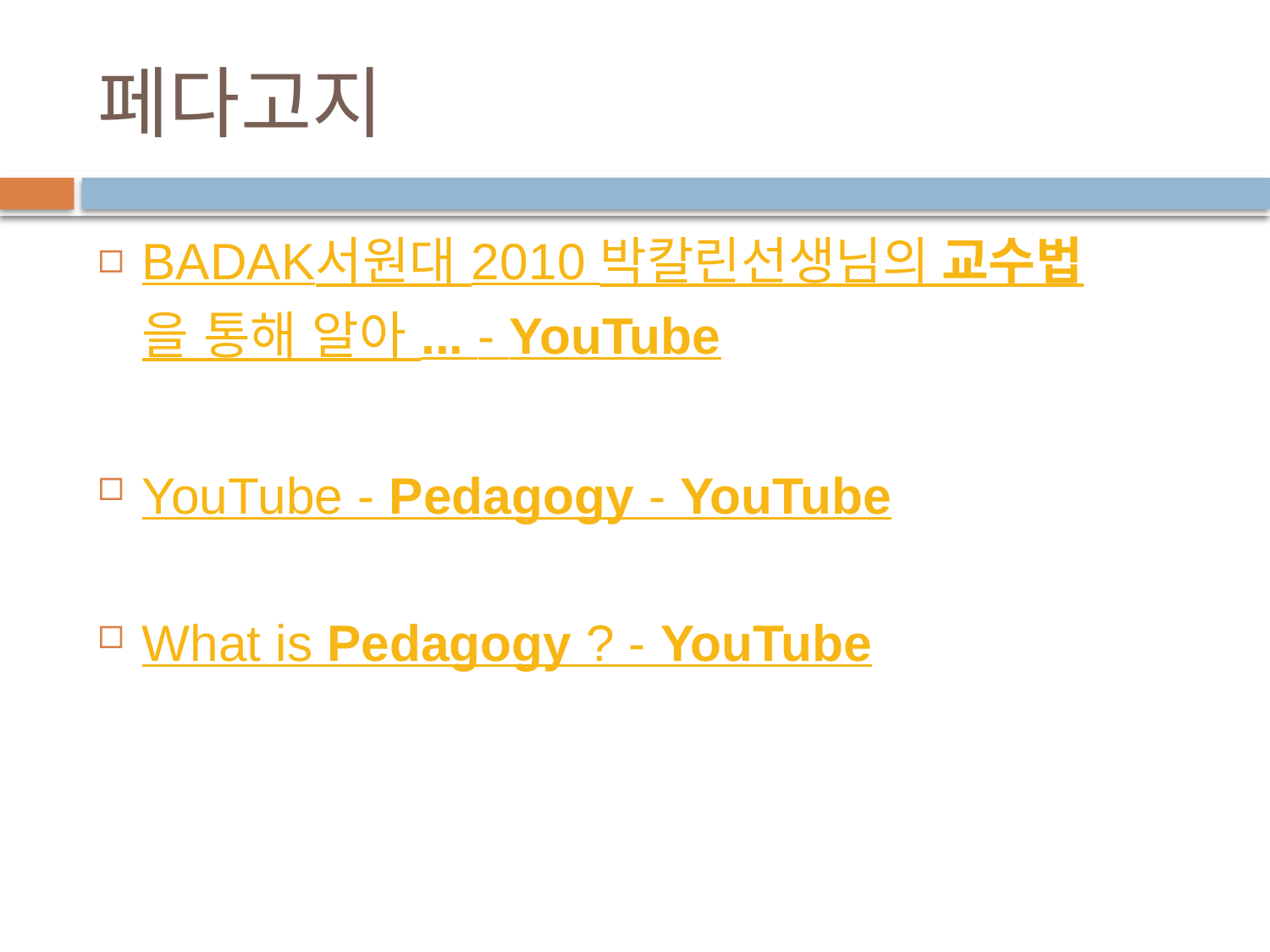

# 페다고지
BADAK서원대 2010 박칼린선생님의 교수법을 통해 알아 ... - YouTube

YouTube - Pedagogy - YouTube

What is Pedagogy ? - YouTube